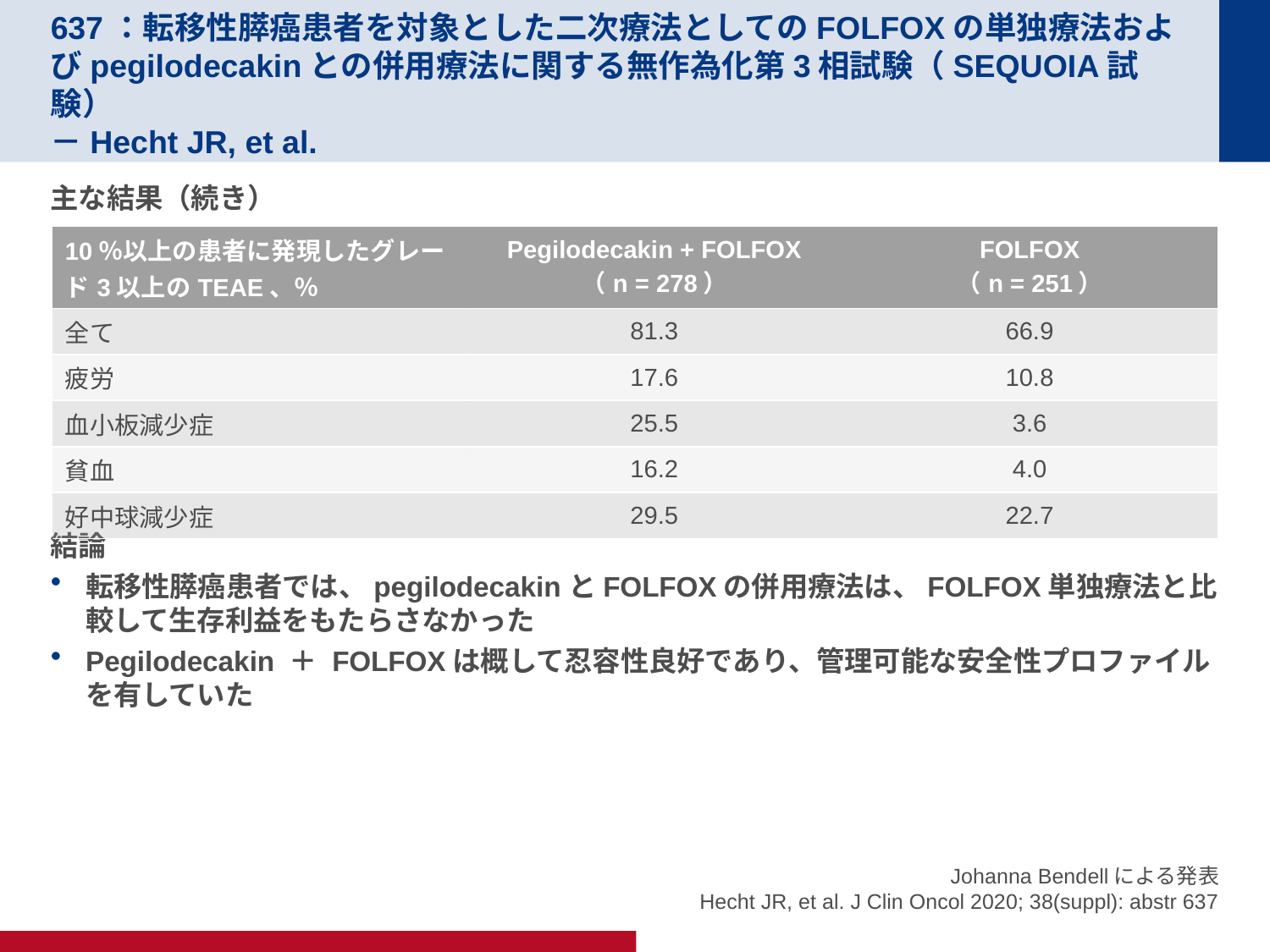

# 637：転移性膵癌患者を対象とした二次療法としてのFOLFOXの単独療法およびpegilodecakinとの併用療法に関する無作為化第3相試験（SEQUOIA試験） －Hecht JR, et al.
主な結果（続き）
結論
転移性膵癌患者では、pegilodecakinとFOLFOXの併用療法は、FOLFOX単独療法と比較して生存利益をもたらさなかった
Pegilodecakin ＋ FOLFOXは概して忍容性良好であり、管理可能な安全性プロファイルを有していた
| 10％以上の患者に発現したグレード3以上のTEAE、％ | Pegilodecakin + FOLFOX （n = 278） | FOLFOX （n = 251） |
| --- | --- | --- |
| 全て | 81.3 | 66.9 |
| 疲労 | 17.6 | 10.8 |
| 血小板減少症 | 25.5 | 3.6 |
| 貧血 | 16.2 | 4.0 |
| 好中球減少症 | 29.5 | 22.7 |
Johanna Bendellによる発表
Hecht JR, et al. J Clin Oncol 2020; 38(suppl): abstr 637